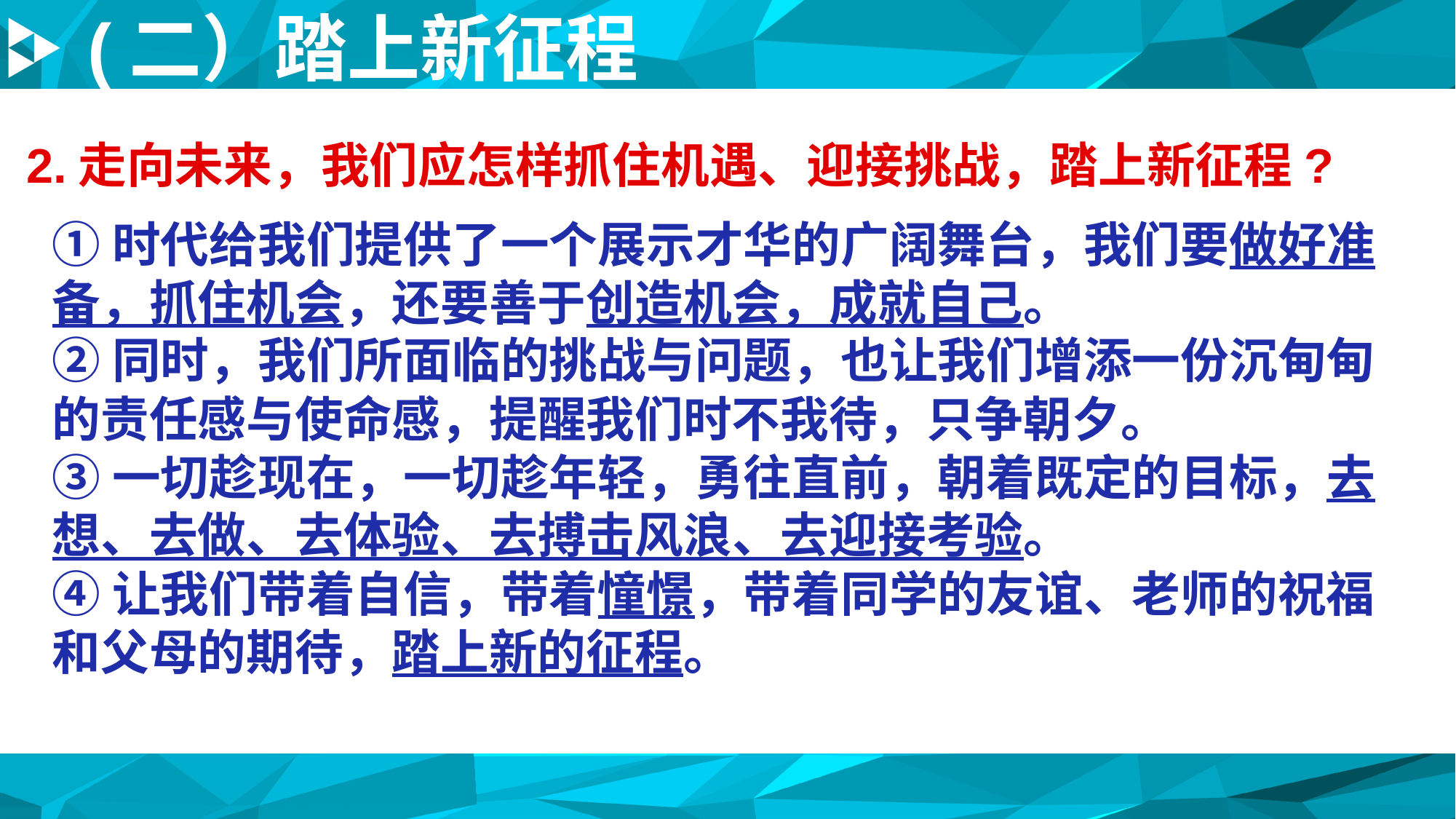

(二）踏上新征程
2.走向未来，我们应怎样抓住机遇、迎接挑战，踏上新征程?
①时代给我们提供了一个展示才华的广阔舞台，我们要做好准备，抓住机会，还要善于创造机会，成就自己。
②同时，我们所面临的挑战与问题，也让我们增添一份沉甸甸的责任感与使命感，提醒我们时不我待，只争朝夕。
③一切趁现在，一切趁年轻，勇往直前，朝着既定的目标，去想、去做、去体验、去搏击风浪、去迎接考验。
④让我们带着自信，带着憧憬，带着同学的友谊、老师的祝福和父母的期待，踏上新的征程。

TEXT  HERE